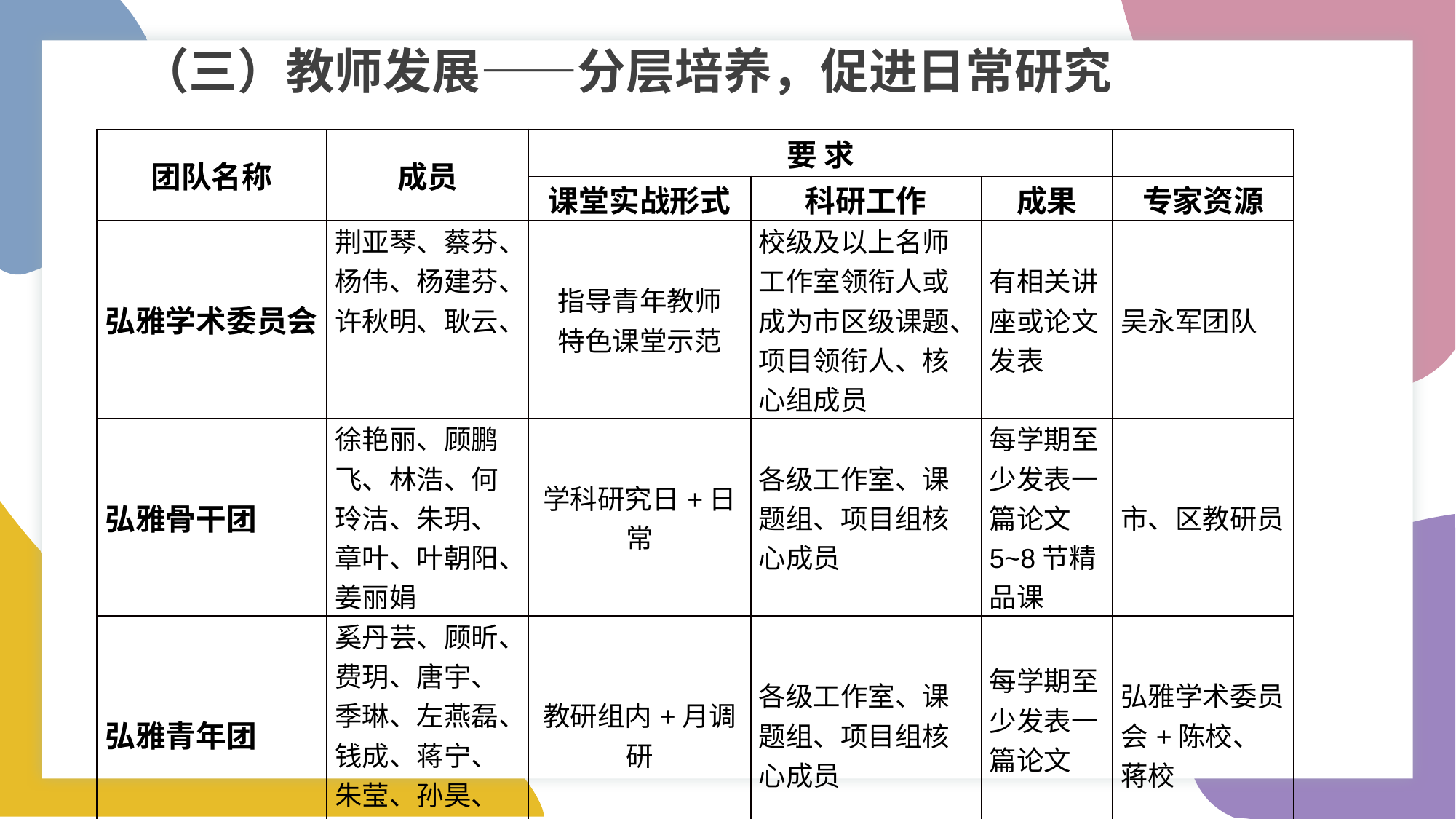

（三）教师发展——分层培养，促进日常研究
| 团队名称 | 成员 | 要 求 |  |  |  |
| --- | --- | --- | --- | --- | --- |
|  |  | 课堂实战形式 | 科研工作 | 成果 | 专家资源 |
| 弘雅学术委员会 | 荆亚琴、蔡芬、杨伟、杨建芬、许秋明、耿云、 | 指导青年教师 特色课堂示范 | 校级及以上名师工作室领衔人或成为市区级课题、项目领衔人、核心组成员 | 有相关讲座或论文发表 | 吴永军团队 |
| 弘雅骨干团 | 徐艳丽、顾鹏飞、林浩、何玲洁、朱玥、章叶、叶朝阳、姜丽娟 | 学科研究日+日常 | 各级工作室、课题组、项目组核心成员 | 每学期至少发表一篇论文 5~8节精品课 | 市、区教研员 |
| 弘雅青年团 | 奚丹芸、顾昕、费玥、唐宇、季琳、左燕磊、钱成、蒋宁、朱莹、孙昊、孙豪、周丹、 | 教研组内+月调研 | 各级工作室、课题组、项目组核心成员 | 每学期至少发表一篇论文 | 弘雅学术委员会+陈校、蒋校 |